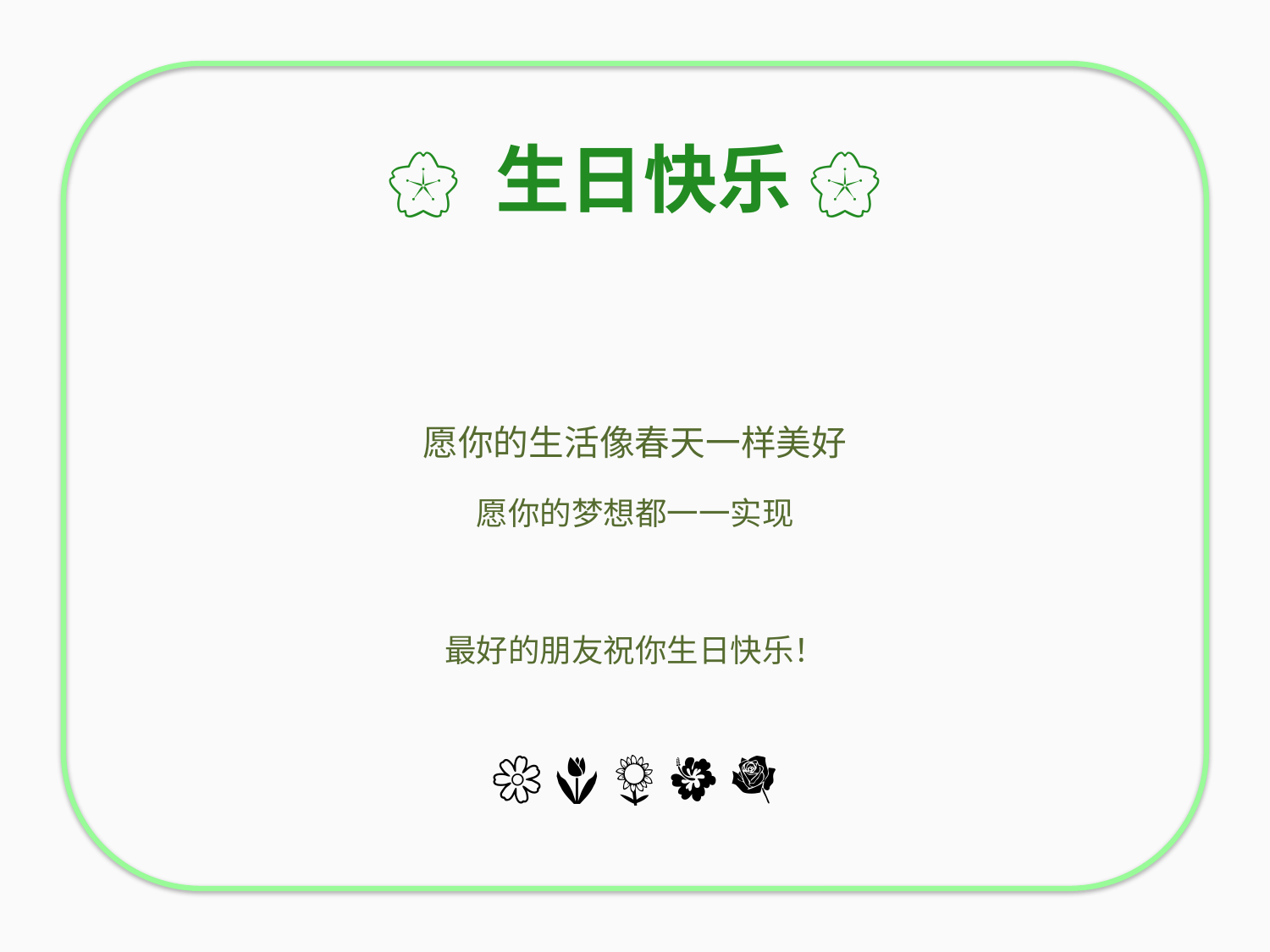

🌸 生日快乐 🌸
愿你的生活像春天一样美好
愿你的梦想都一一实现

最好的朋友祝你生日快乐！
🌼 🌷 🌻 🌺 🌹